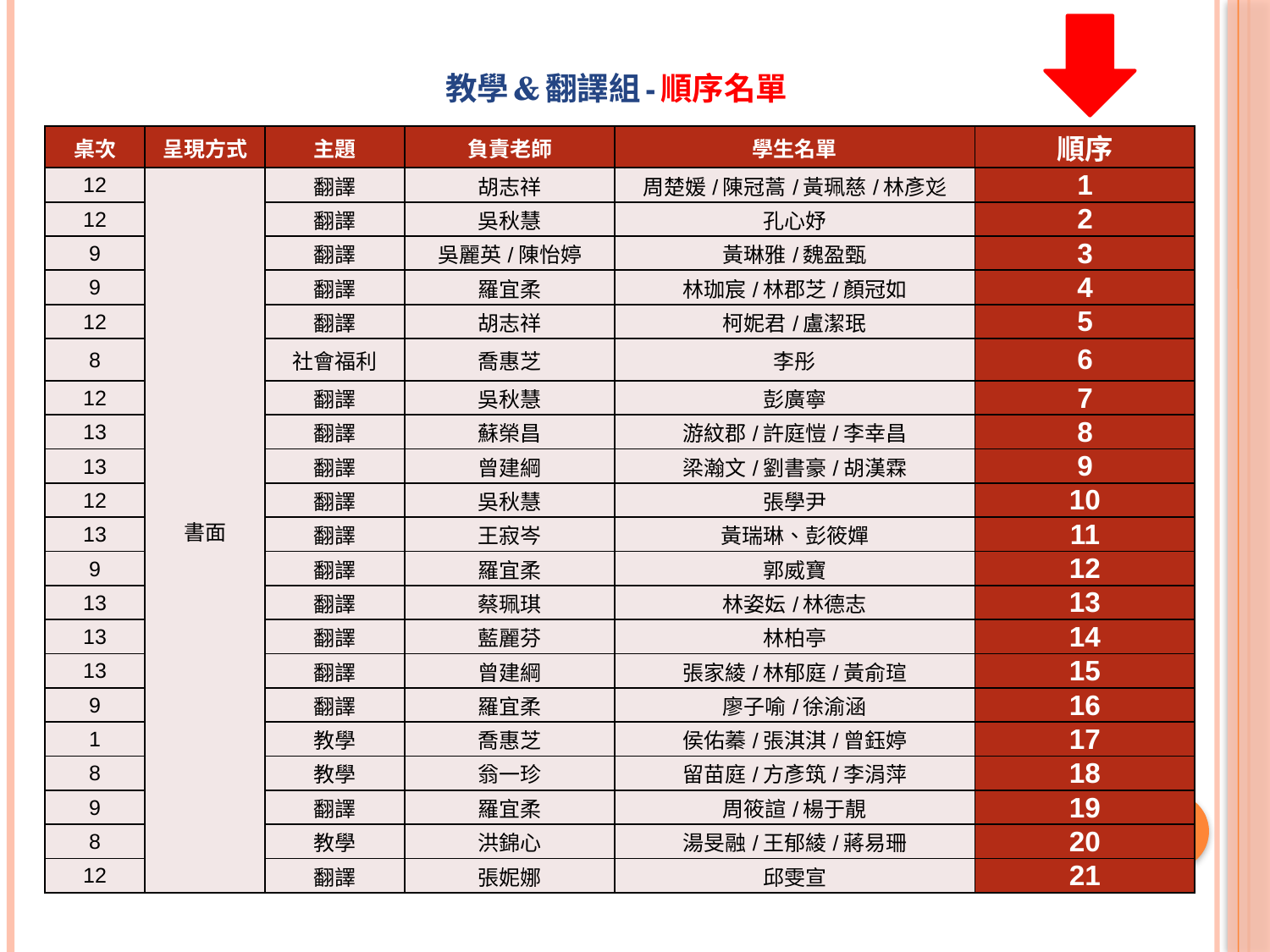

教學&翻譯組-順序名單
| 桌次 | 呈現方式 | 主題 | 負責老師 | 學生名單 | 順序 |
| --- | --- | --- | --- | --- | --- |
| 12 | 書面 | 翻譯 | 胡志祥 | 周楚媛/陳冠蒿/黃珮慈/林彥彣 | 1 |
| 12 |  | 翻譯 | 吳秋慧 | 孔心妤 | 2 |
| 9 |  | 翻譯 | 吳麗英/陳怡婷 | 黃琳雅/魏盈甄 | 3 |
| 9 |  | 翻譯 | 羅宜柔 | 林珈宸/林郡芝/顏冠如 | 4 |
| 12 |  | 翻譯 | 胡志祥 | 柯妮君/盧潔珉 | 5 |
| 8 |  | 社會福利 | 喬惠芝 | 李彤 | 6 |
| 12 |  | 翻譯 | 吳秋慧 | 彭廣寧 | 7 |
| 13 |  | 翻譯 | 蘇榮昌 | 游紋郡/許庭愷/李幸昌 | 8 |
| 13 |  | 翻譯 | 曾建綱 | 梁瀚文/劉書豪/胡漢霖 | 9 |
| 12 |  | 翻譯 | 吳秋慧 | 張學尹 | 10 |
| 13 |  | 翻譯 | 王寂岑 | 黃瑞琳、彭筱嬋 | 11 |
| 9 |  | 翻譯 | 羅宜柔 | 郭威寶 | 12 |
| 13 |  | 翻譯 | 蔡珮琪 | 林姿妘/林德志 | 13 |
| 13 |  | 翻譯 | 藍麗芬 | 林柏亭 | 14 |
| 13 |  | 翻譯 | 曾建綱 | 張家綾/林郁庭/黃俞瑄 | 15 |
| 9 |  | 翻譯 | 羅宜柔 | 廖子喻/徐渝涵 | 16 |
| 1 |  | 教學 | 喬惠芝 | 侯佑蓁/張淇淇/曾鈺婷 | 17 |
| 8 |  | 教學 | 翁一珍 | 留苗庭/方彥筑/李涓萍 | 18 |
| 9 |  | 翻譯 | 羅宜柔 | 周筱諠/楊于靚 | 19 |
| 8 |  | 教學 | 洪錦心 | 湯旻融/王郁綾/蔣易珊 | 20 |
| 12 |  | 翻譯 | 張妮娜 | 邱雯宣 | 21 |